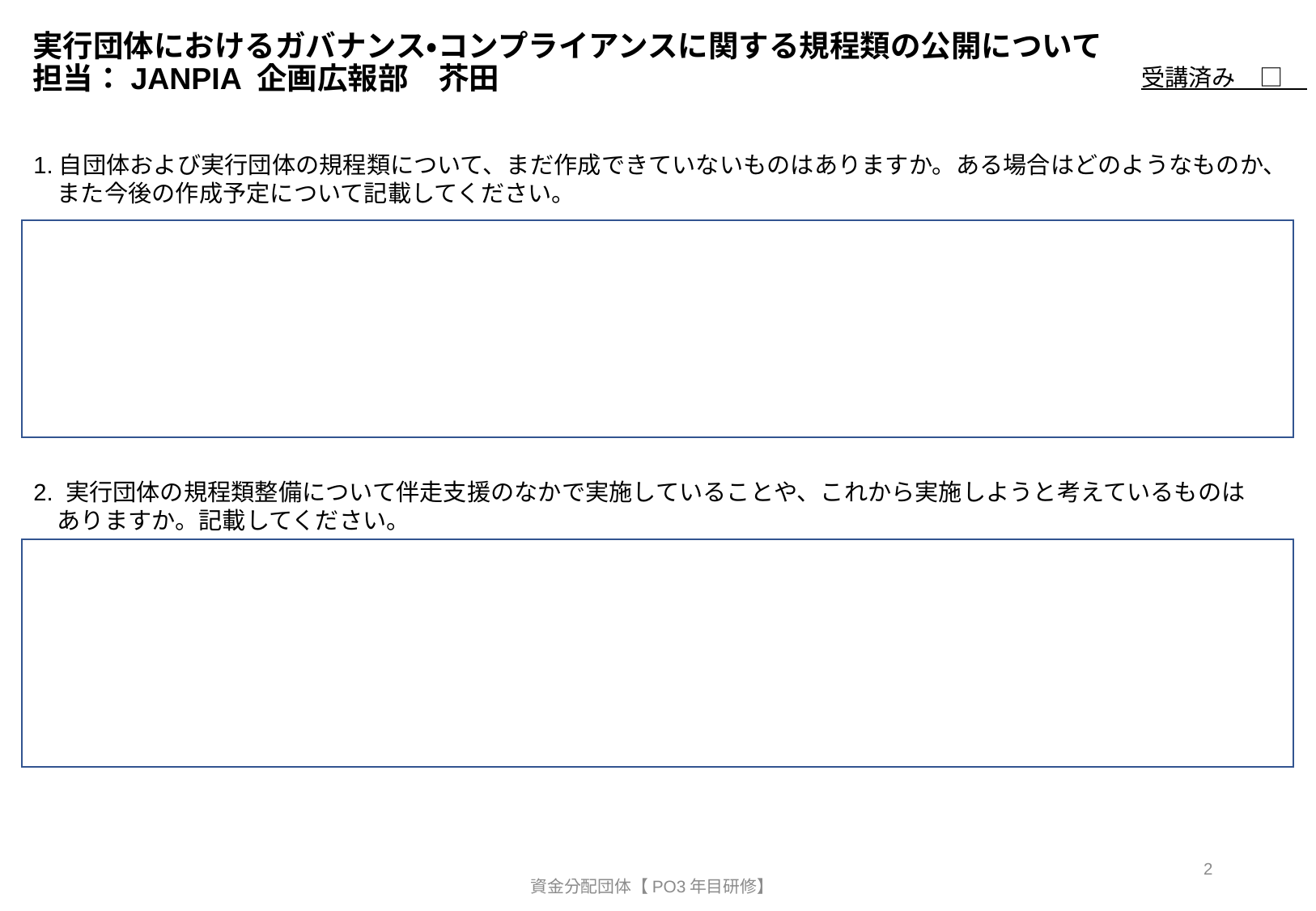

# 実行団体におけるガバナンス・コンプライアンスに関する規程類の公開について 担当：JANPIA 企画広報部　芥田
受講済み　□
1.自団体および実行団体の規程類について、まだ作成できていないものはありますか。ある場合はどのようなものか、　また今後の作成予定について記載してください。

2. 実行団体の規程類整備について伴走支援のなかで実施していることや、これから実施しようと考えているものは
　ありますか。記載してください。

2
資金分配団体【PO3年目研修】